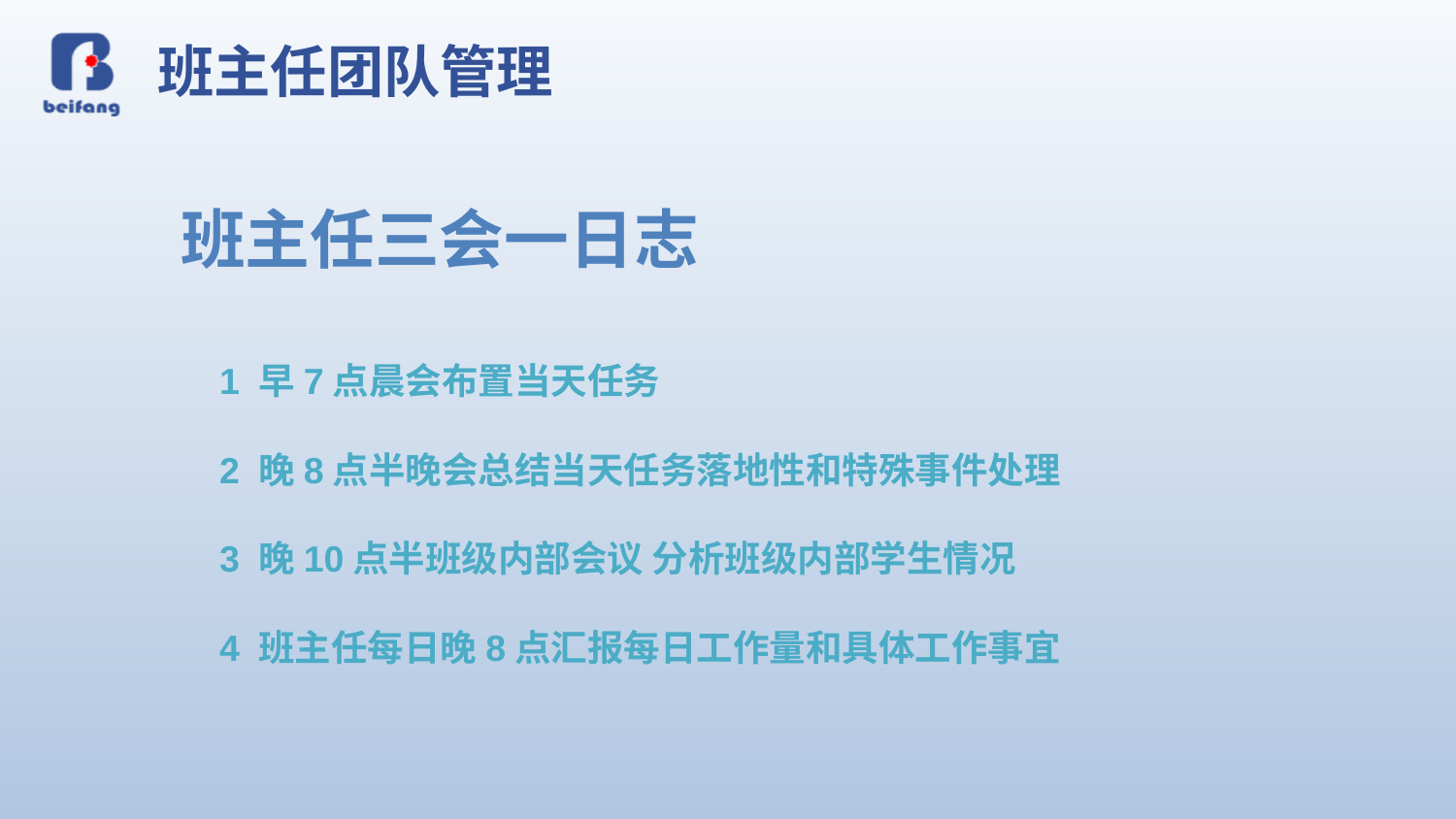

班主任团队管理
班主任三会一日志
1 早7点晨会布置当天任务
2 晚8点半晚会总结当天任务落地性和特殊事件处理
3 晚10点半班级内部会议 分析班级内部学生情况
4 班主任每日晚8点汇报每日工作量和具体工作事宜